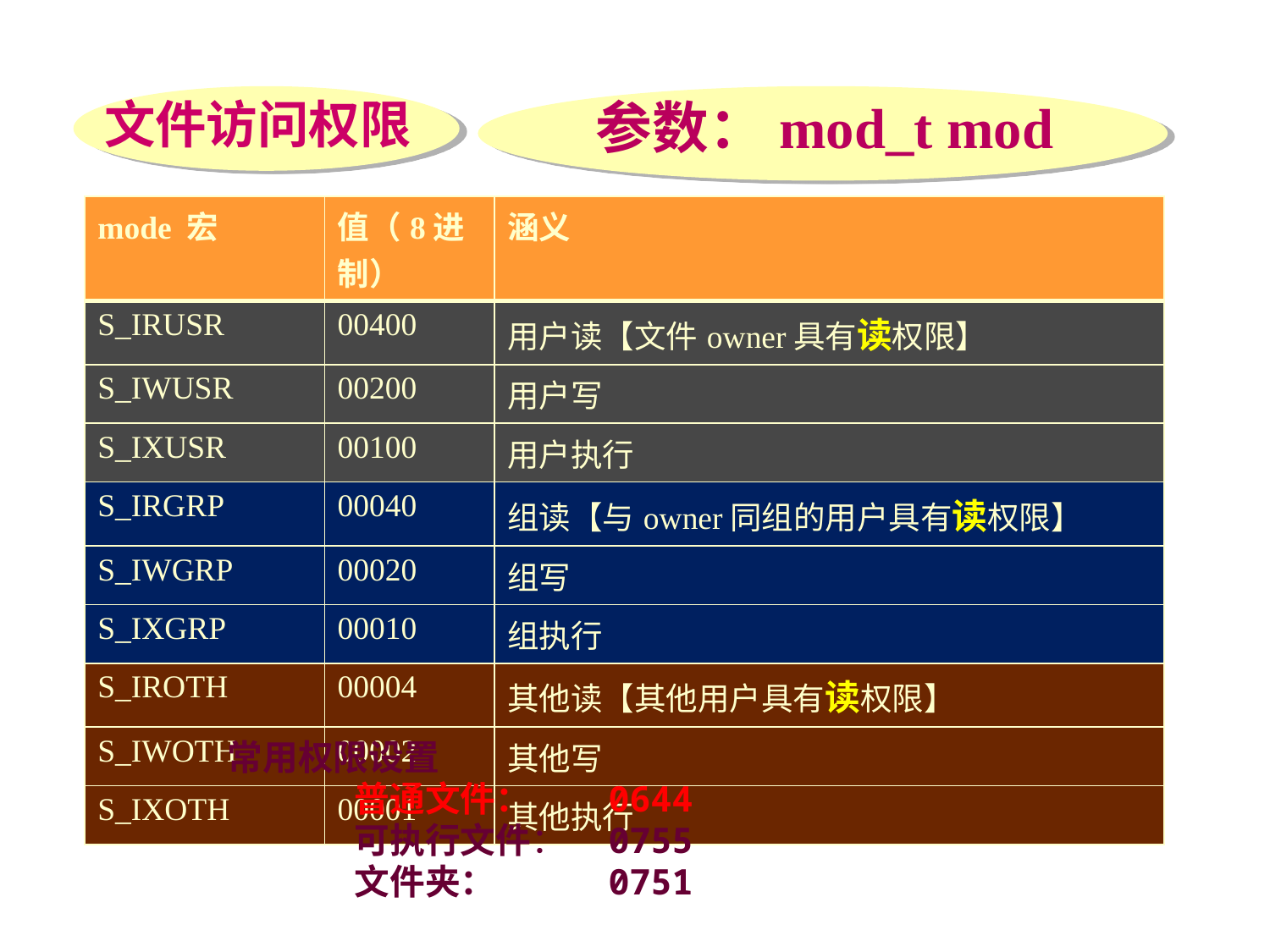

#
参数：mod_t mod

文件访问权限

| mode 宏 | 值（8进制） | 涵义 |
| --- | --- | --- |
| S\_IRUSR | 00400 | 用户读【文件owner具有读权限】 |
| S\_IWUSR | 00200 | 用户写 |
| S\_IXUSR | 00100 | 用户执行 |
| S\_IRGRP | 00040 | 组读【与owner同组的用户具有读权限】 |
| S\_IWGRP | 00020 | 组写 |
| S\_IXGRP | 00010 | 组执行 |
| S\_IROTH | 00004 | 其他读【其他用户具有读权限】 |
| S\_IWOTH | 00002 | 其他写 |
| S\_IXOTH | 00001 | 其他执行 |
常用权限设置
	普通文件：	0644
	可执行文件：	0755
	文件夹：	0751